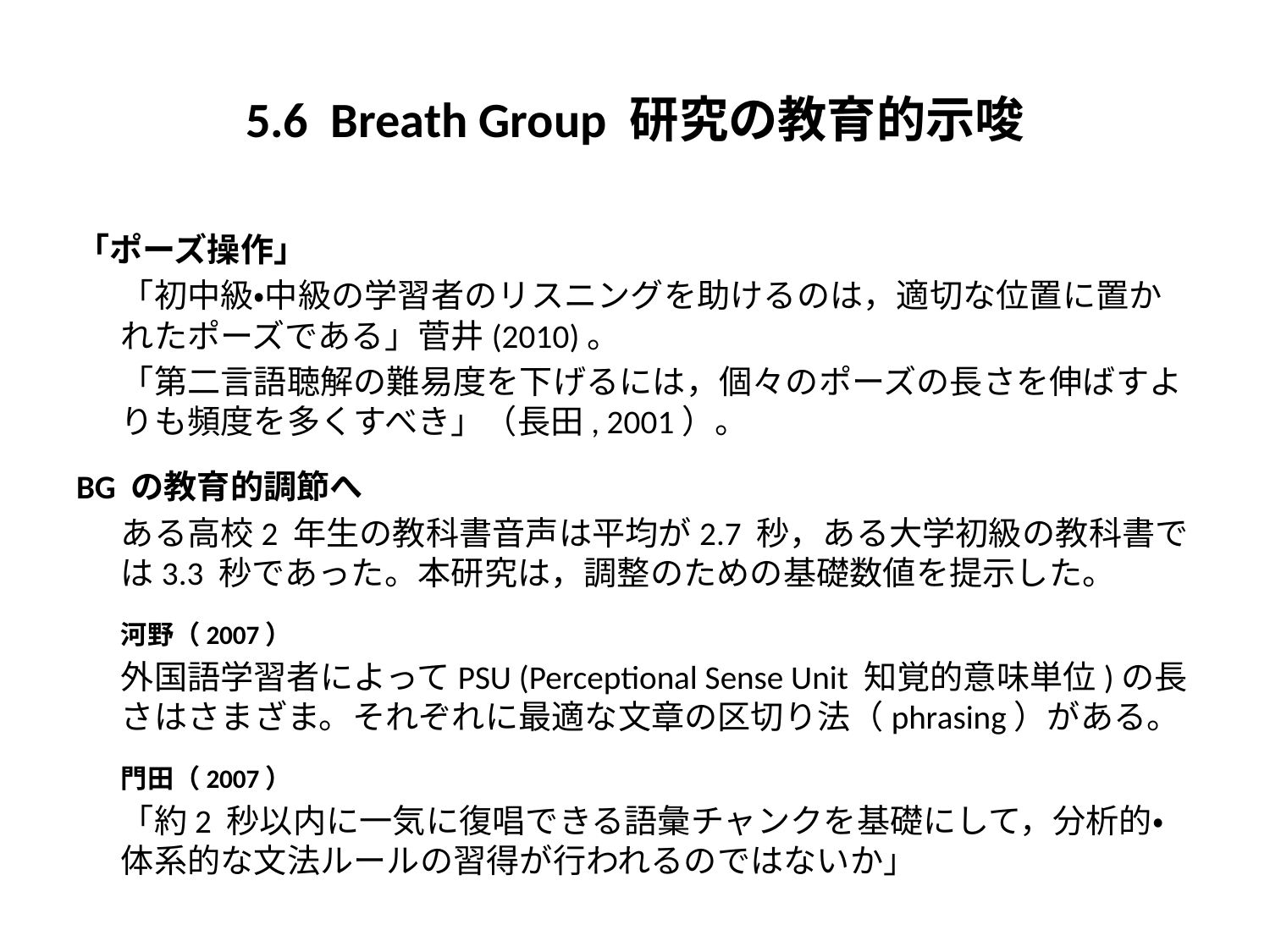

# 5.6  Breath Group 研究の教育的示唆
「ポーズ操作」
	「初中級・中級の学習者のリスニングを助けるのは，適切な位置に置かれたポーズである」菅井(2010)。
	「第二言語聴解の難易度を下げるには，個々のポーズの長さを伸ばすよりも頻度を多くすべき」（長田, 2001）。

BG の教育的調節へ
	ある高校2 年生の教科書音声は平均が2.7 秒，ある大学初級の教科書では3.3 秒であった。本研究は，調整のための基礎数値を提示した。

	河野（2007）
	外国語学習者によってPSU (Perceptional Sense Unit 知覚的意味単位)の長さはさまざま。それぞれに最適な文章の区切り法（phrasing）がある。

	門田（2007）
	「約2 秒以内に一気に復唱できる語彙チャンクを基礎にして，分析的・体系的な文法ルールの習得が行われるのではないか」